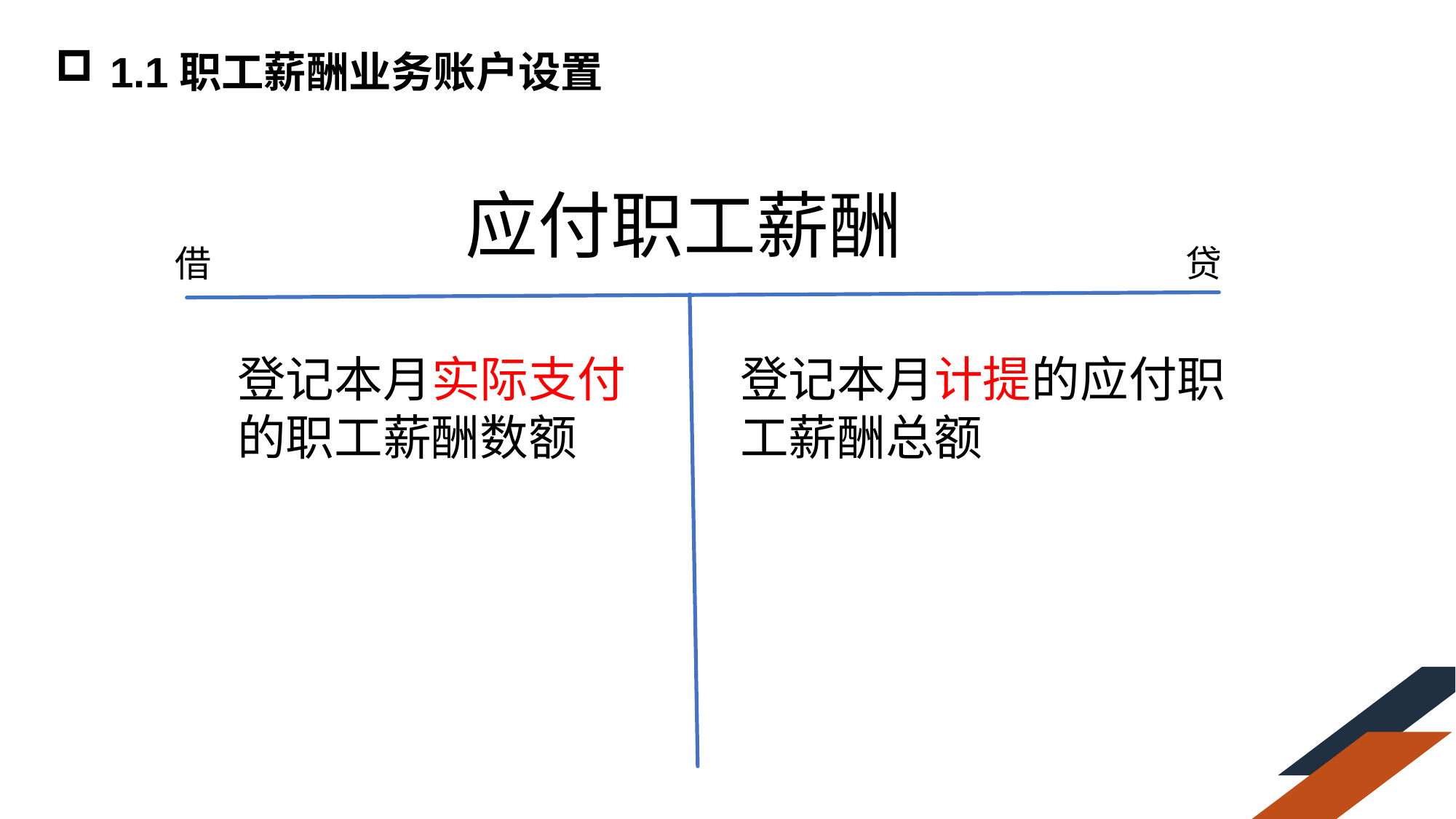

1.1职工薪酬业务账户设置
应付职工薪酬
借
贷
登记本月实际支付的职工薪酬数额
登记本月计提的应付职工薪酬总额